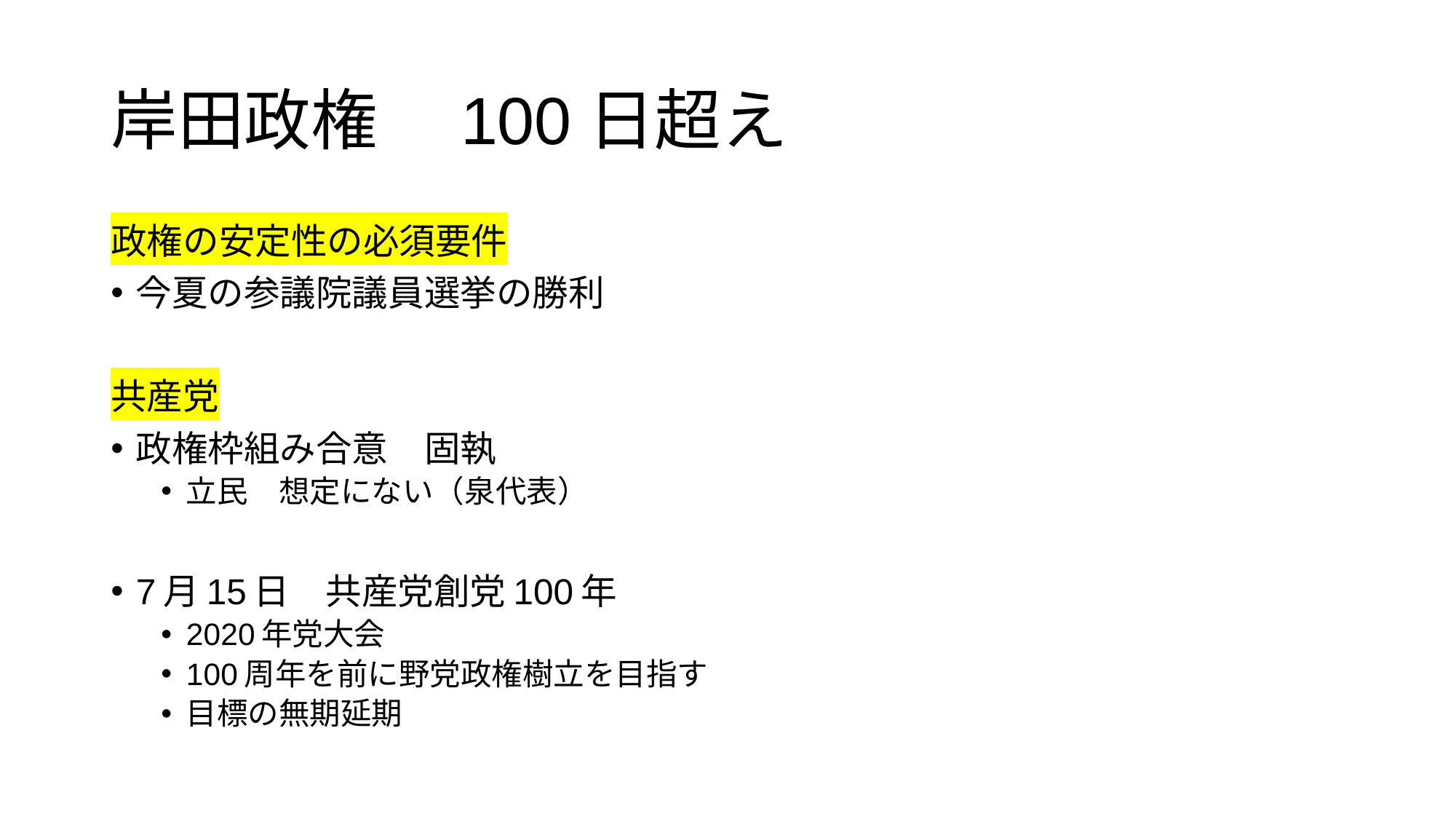

# 岸田政権　100日超え
政権の安定性の必須要件
今夏の参議院議員選挙の勝利

共産党
政権枠組み合意　固執
立民　想定にない（泉代表）

7月15日　共産党創党100年
2020年党大会
100周年を前に野党政権樹立を目指す
目標の無期延期